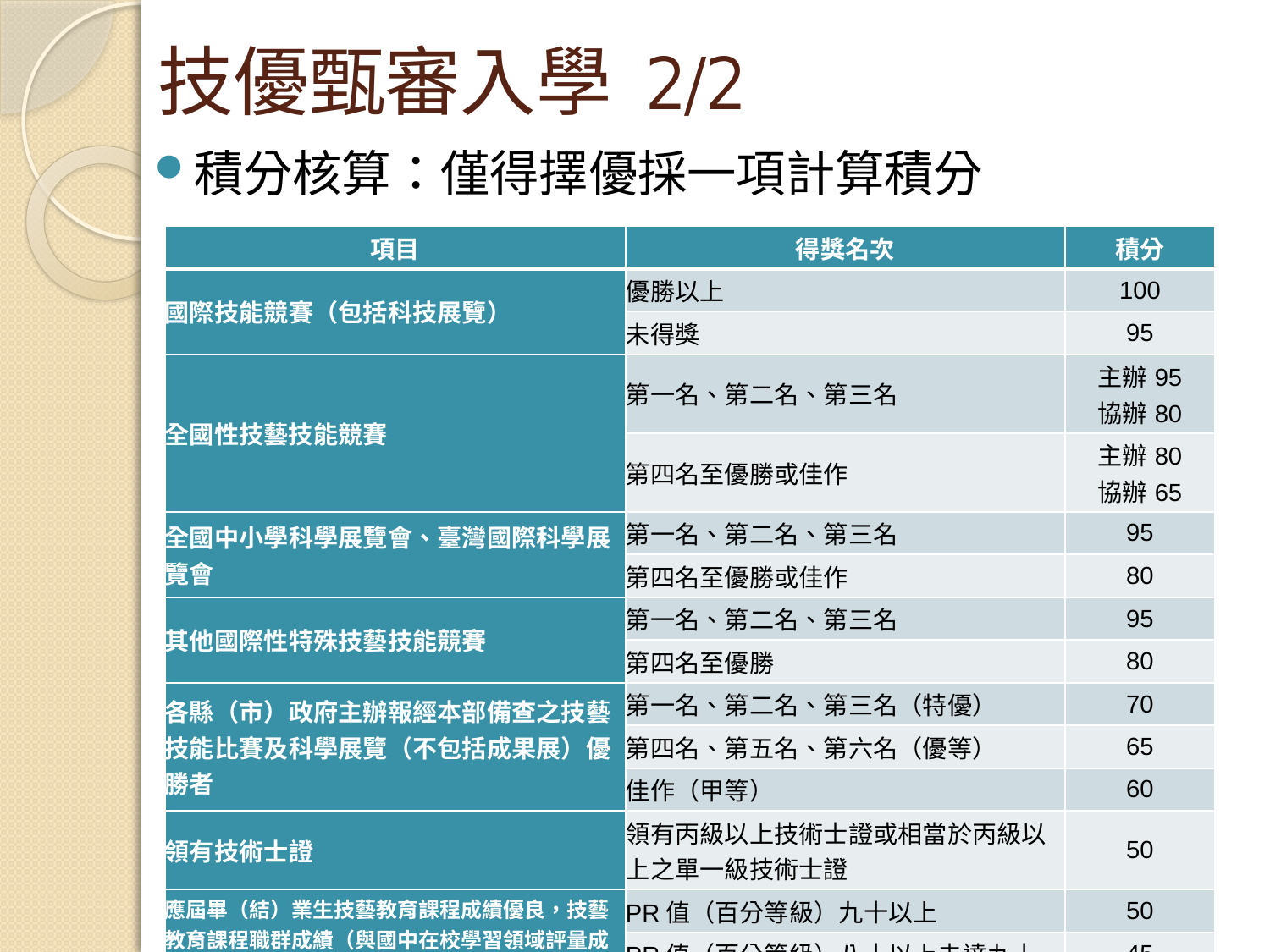

# 技優甄審入學 2/2
積分核算：僅得擇優採一項計算積分
| 項目 | 得獎名次 | 積分 |
| --- | --- | --- |
| 國際技能競賽（包括科技展覽） | 優勝以上 | 100 |
|  | 未得獎 | 95 |
| 全國性技藝技能競賽 | 第一名、第二名、第三名 | 主辦95 協辦80 |
|  | 第四名至優勝或佳作 | 主辦80 協辦65 |
| 全國中小學科學展覽會、臺灣國際科學展覽會 | 第一名、第二名、第三名 | 95 |
|  | 第四名至優勝或佳作 | 80 |
| 其他國際性特殊技藝技能競賽 | 第一名、第二名、第三名 | 95 |
|  | 第四名至優勝 | 80 |
| 各縣（市）政府主辦報經本部備查之技藝技能比賽及科學展覽（不包括成果展）優勝者 | 第一名、第二名、第三名（特優） | 70 |
|  | 第四名、第五名、第六名（優等） | 65 |
|  | 佳作（甲等） | 60 |
| 領有技術士證 | 領有丙級以上技術士證或相當於丙級以上之單一級技術士證 | 50 |
| 應屆畢（結）業生技藝教育課程成績優良，技藝教育課程職群成績（與國中在校學習領域評量成績無涉）達該班PR值七十以上者（得擇優一職群成績採計得分） | PR值（百分等級）九十以上 | 50 |
|  | PR值（百分等級）八十以上未達九十 | 45 |
|  | PR值（百分等級）七十以上未達八十 | 40 |